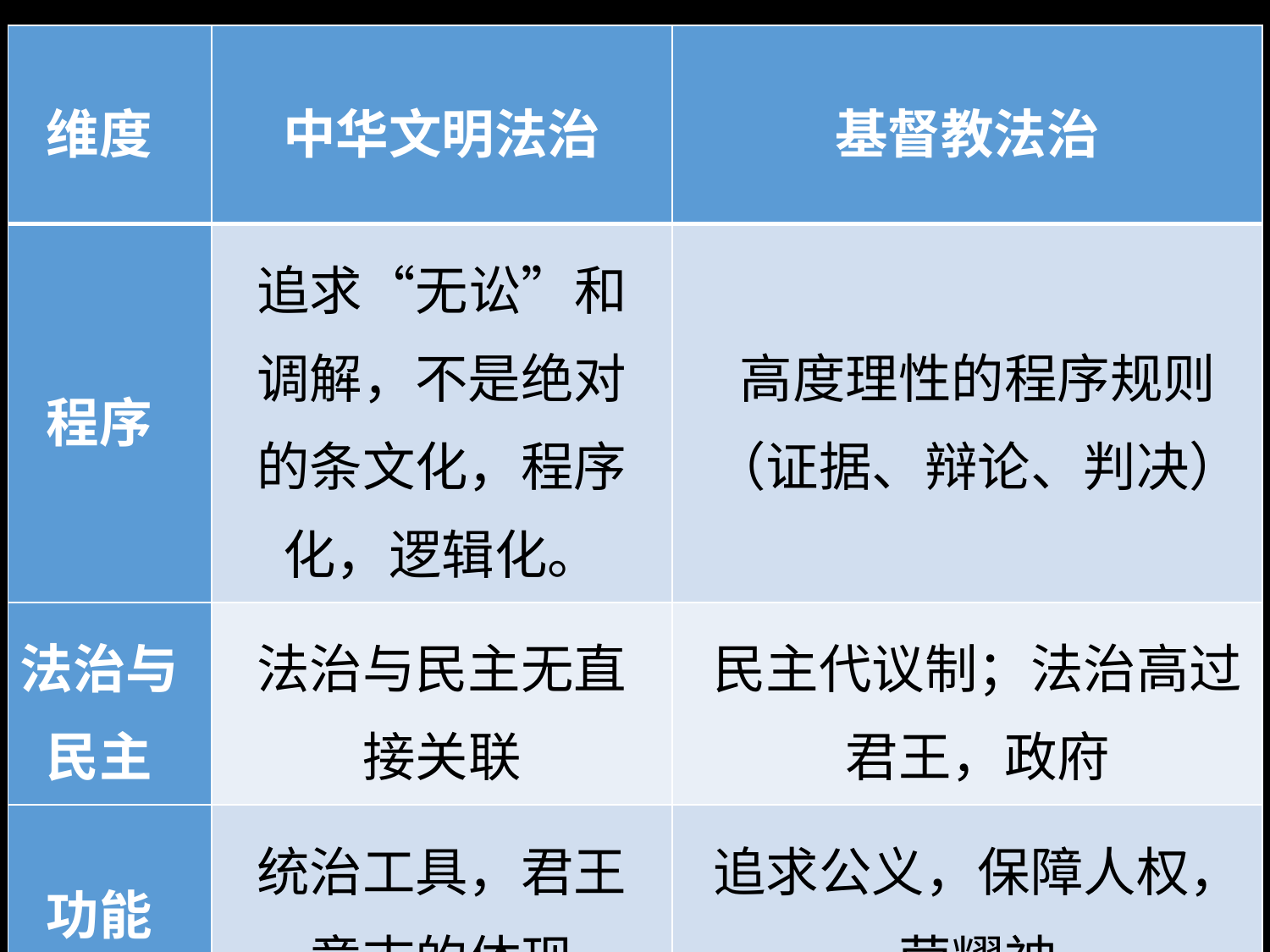

| 维度 | 中华文明法治 | 基督教法治 |
| --- | --- | --- |
| 程序 | 追求“无讼”和调解，不是绝对的条文化，程序化，逻辑化。 | 高度理性的程序规则 （证据、辩论、判决） |
| 法治与民主 | 法治与民主无直接关联 | 民主代议制；法治高过君王，政府 |
| 功能 | 统治工具，君王意志的体现 | 追求公义，保障人权，荣耀神 |